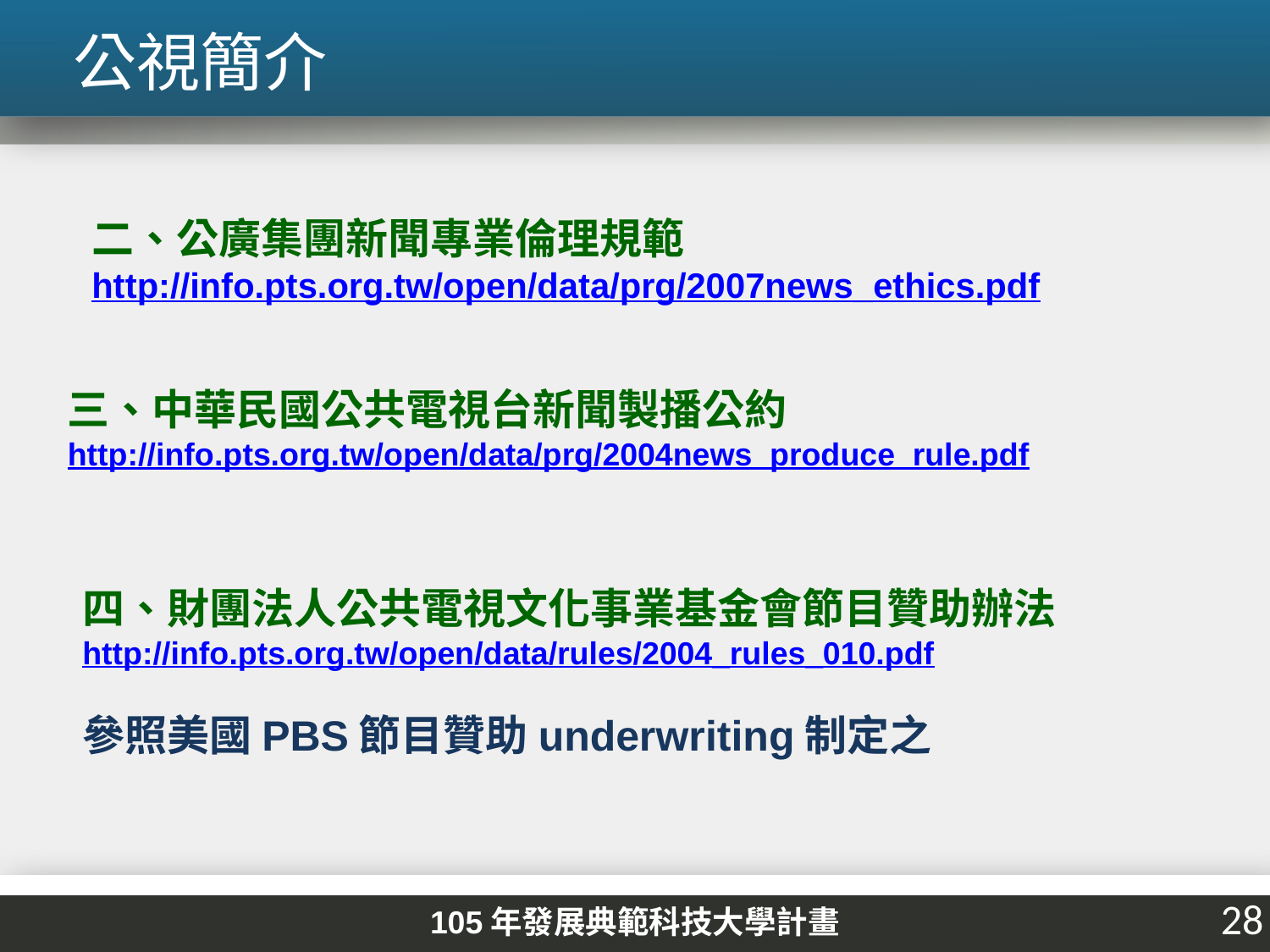

公視簡介
二、公廣集團新聞專業倫理規範
http://info.pts.org.tw/open/data/prg/2007news_ethics.pdf

三、中華民國公共電視台新聞製播公約
http://info.pts.org.tw/open/data/prg/2004news_produce_rule.pdf

四、財團法人公共電視文化事業基金會節目贊助辦法
http://info.pts.org.tw/open/data/rules/2004_rules_010.pdf

參照美國PBS節目贊助underwriting制定之